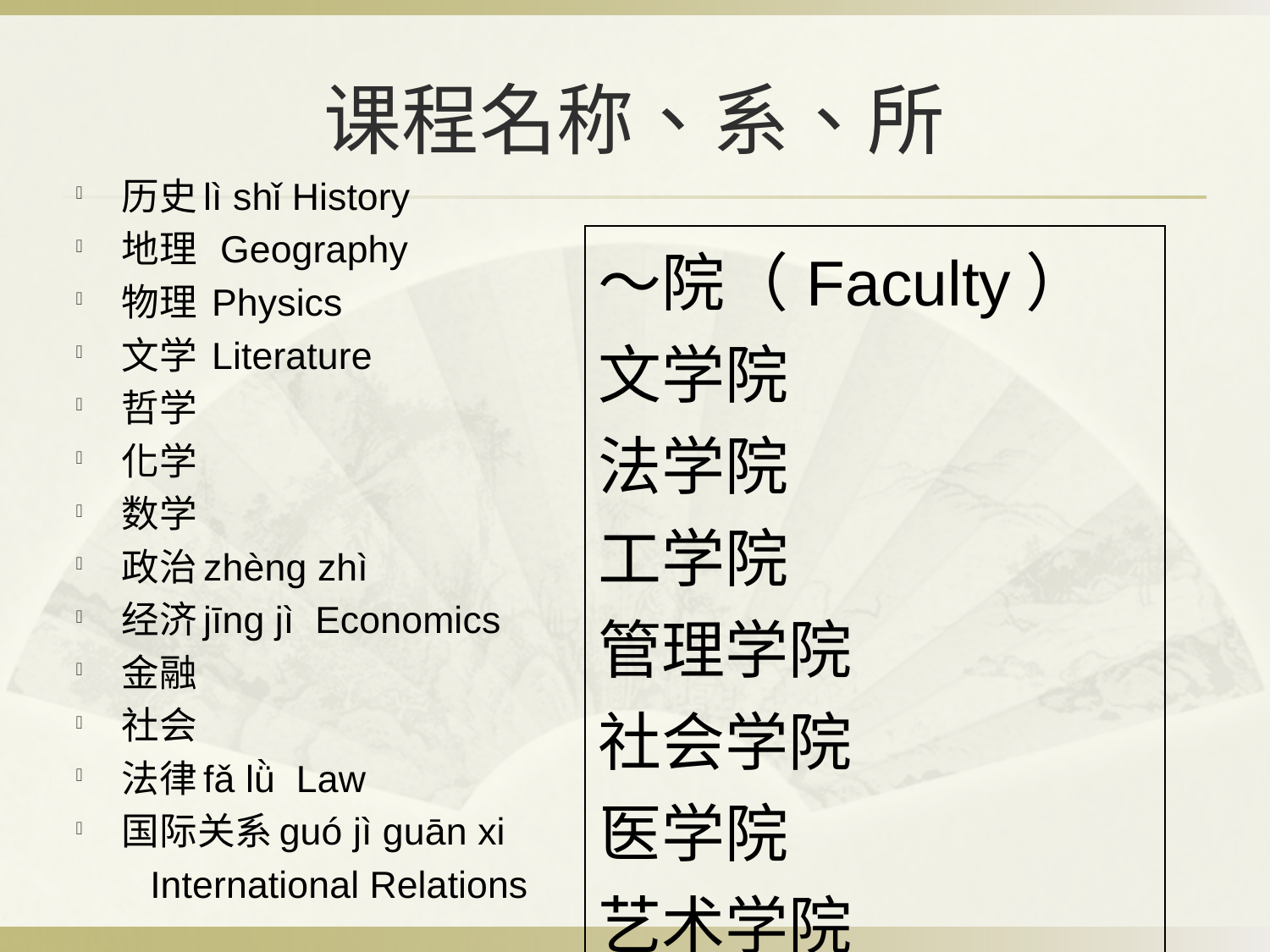

# 课程名称、系、所
历史lì shǐ History
地理  Geography
物理 Physics
文学 Literature
哲学
化学
数学
政治zhèng zhì
经济jīng jì  Economics
金融
社会
法律fǎ lǜ  Law
国际关系guó jì guān xi
       International Relations

| ～院（Faculty） 文学院 法学院 工学院 管理学院 社会学院 医学院 艺术学院 |
| --- |